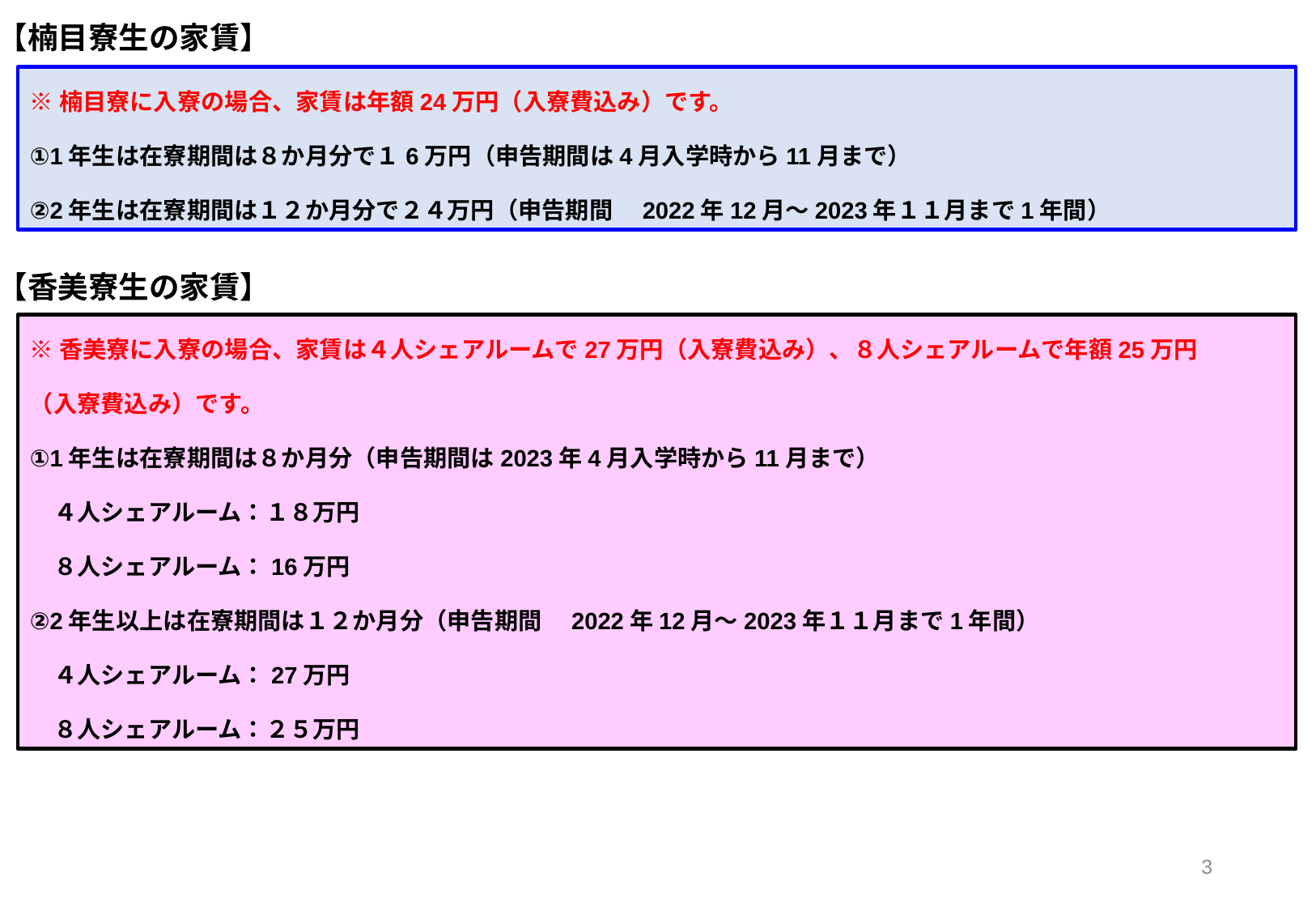

【楠目寮生の家賃】
※楠目寮に入寮の場合、家賃は年額24万円（入寮費込み）です。
①1年生は在寮期間は８か月分で１6万円（申告期間は4月入学時から11月まで）
②2年生は在寮期間は１２か月分で２４万円（申告期間　2022年12月～2023年１１月まで1年間）
【香美寮生の家賃】
※香美寮に入寮の場合、家賃は４人シェアルームで27万円（入寮費込み）、８人シェアルームで年額25万円
（入寮費込み）です。
①1年生は在寮期間は８か月分（申告期間は2023年4月入学時から11月まで）
　４人シェアルーム：１８万円
　８人シェアルーム：16万円
②2年生以上は在寮期間は１２か月分（申告期間　2022年12月～2023年１１月まで1年間）
　４人シェアルーム：27万円
　８人シェアルーム：２５万円
3